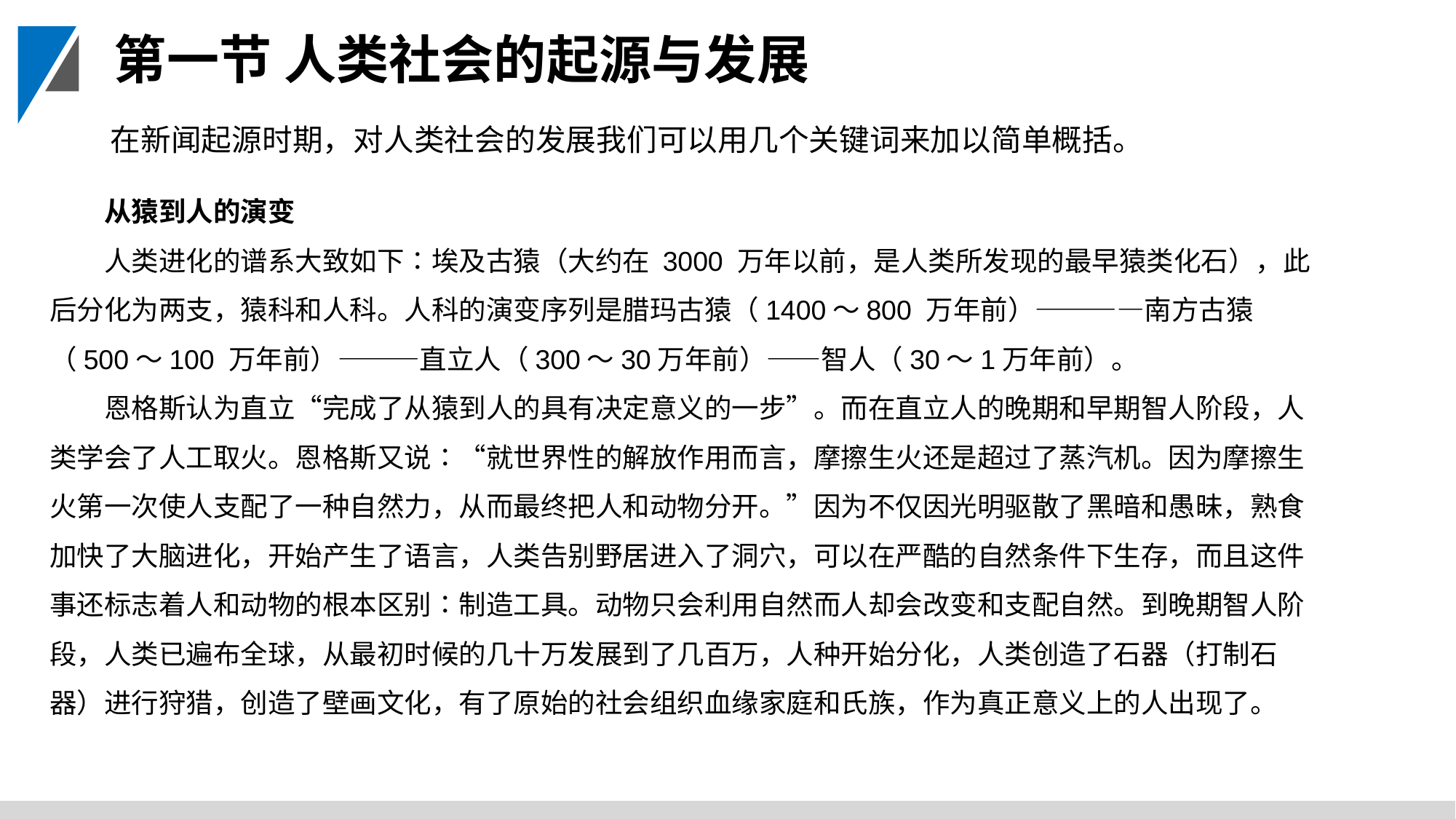

第一节 人类社会的起源与发展
在新闻起源时期，对人类社会的发展我们可以用几个关键词来加以简单概括。
从猿到人的演变
人类进化的谱系大致如下∶埃及古猿（大约在 3000 万年以前，是人类所发现的最早猿类化石），此后分化为两支，猿科和人科。人科的演变序列是腊玛古猿（1400～800 万年前）————南方古猿（500～100 万年前）———直立人（300～30万年前）——智人（30～1万年前）。
恩格斯认为直立“完成了从猿到人的具有决定意义的一步”。而在直立人的晚期和早期智人阶段，人类学会了人工取火。恩格斯又说∶“就世界性的解放作用而言，摩擦生火还是超过了蒸汽机。因为摩擦生火第一次使人支配了一种自然力，从而最终把人和动物分开。”因为不仅因光明驱散了黑暗和愚昧，熟食加快了大脑进化，开始产生了语言，人类告别野居进入了洞穴，可以在严酷的自然条件下生存，而且这件事还标志着人和动物的根本区别∶制造工具。动物只会利用自然而人却会改变和支配自然。到晚期智人阶段，人类已遍布全球，从最初时候的几十万发展到了几百万，人种开始分化，人类创造了石器（打制石器）进行狩猎，创造了壁画文化，有了原始的社会组织血缘家庭和氏族，作为真正意义上的人出现了。